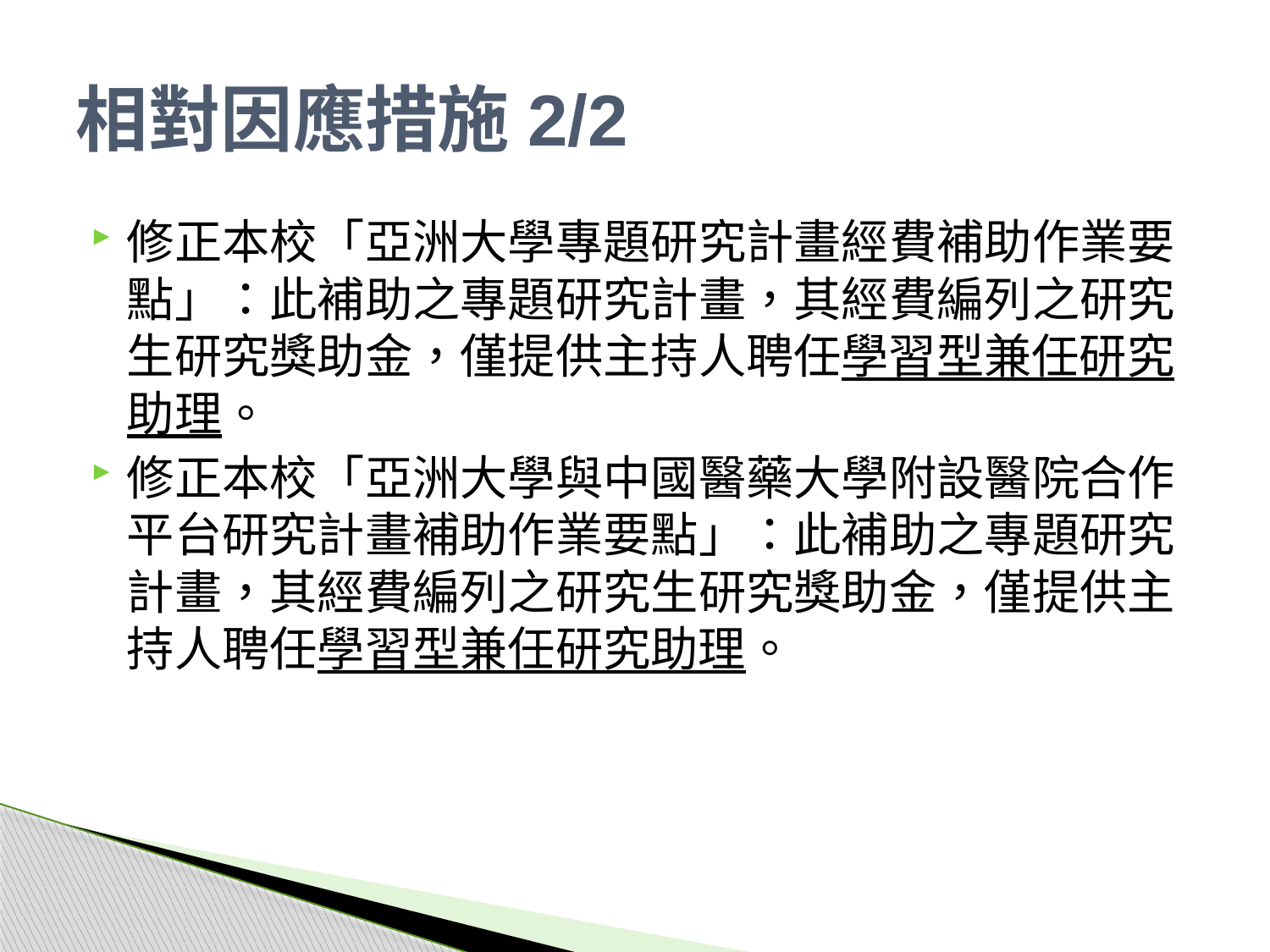

# 相對因應措施2/2
修正本校「亞洲大學專題研究計畫經費補助作業要點」：此補助之專題研究計畫，其經費編列之研究生研究獎助金，僅提供主持人聘任學習型兼任研究助理。
修正本校「亞洲大學與中國醫藥大學附設醫院合作平台研究計畫補助作業要點」：此補助之專題研究計畫，其經費編列之研究生研究獎助金，僅提供主持人聘任學習型兼任研究助理。